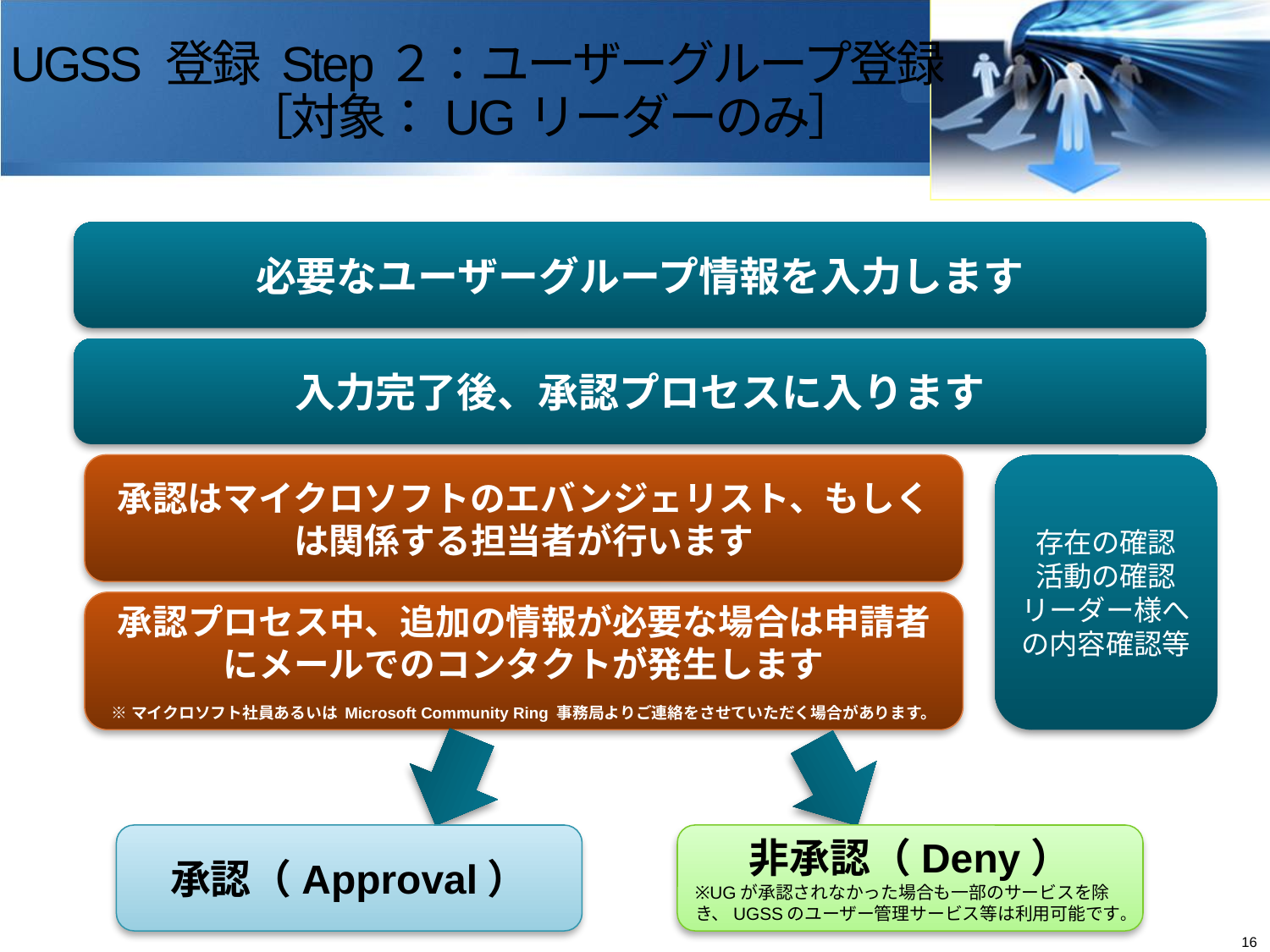

# UGSS 登録 Step２：ユーザーグループ登録 　　　　　［対象：UGリーダーのみ］
必要なユーザーグループ情報を入力します
入力完了後、承認プロセスに入ります
承認はマイクロソフトのエバンジェリスト、もしくは関係する担当者が行います
存在の確認
活動の確認
リーダー様への内容確認等
承認プロセス中、追加の情報が必要な場合は申請者にメールでのコンタクトが発生します

※マイクロソフト社員あるいは Microsoft Community Ring 事務局よりご連絡をさせていただく場合があります。

承認（Approval）
非承認（Deny）
※UGが承認されなかった場合も一部のサービスを除き、UGSSのユーザー管理サービス等は利用可能です。
16